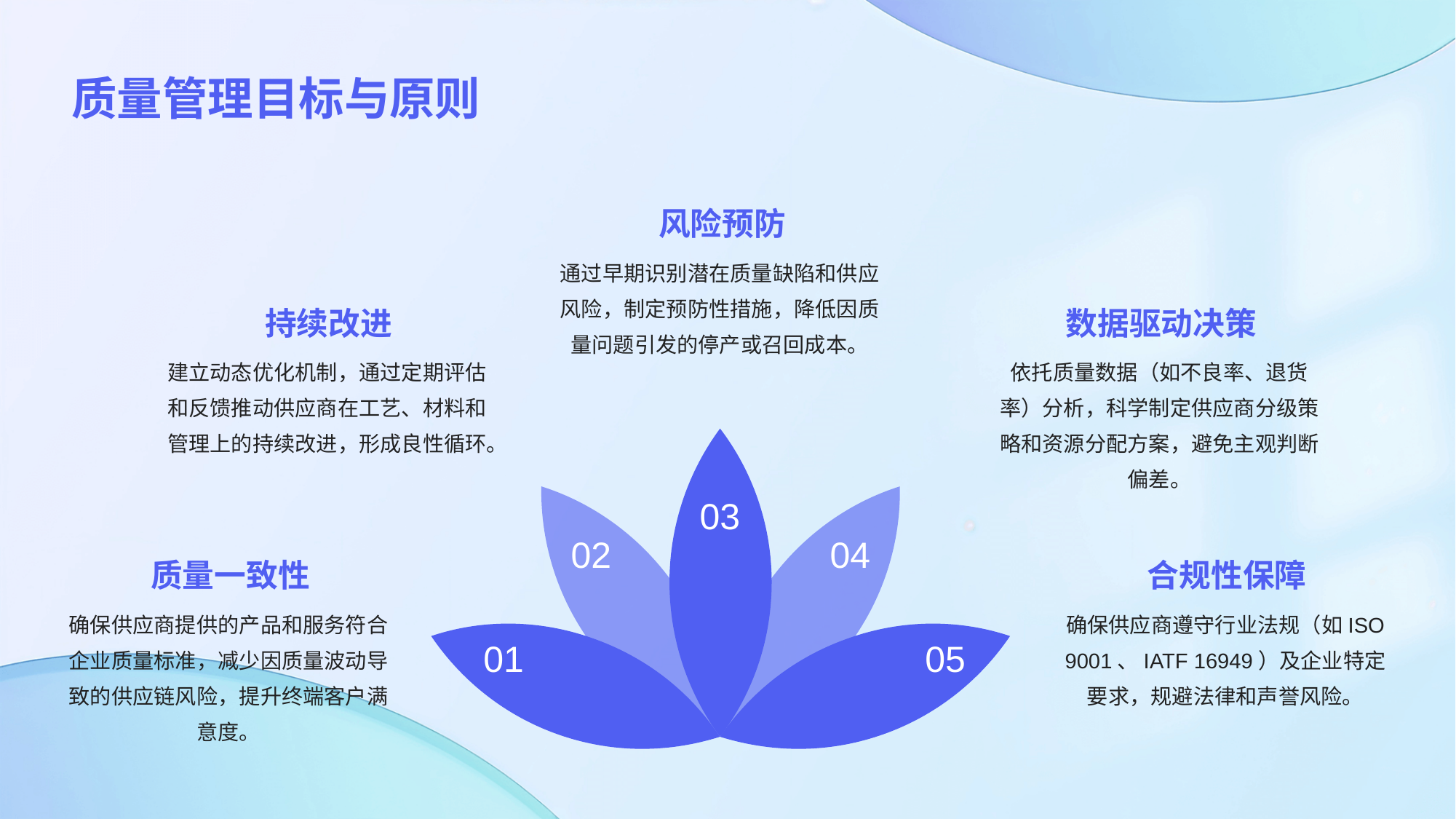

质量管理目标与原则
风险预防
通过早期识别潜在质量缺陷和供应风险，制定预防性措施，降低因质量问题引发的停产或召回成本。
持续改进
数据驱动决策
建立动态优化机制，通过定期评估和反馈推动供应商在工艺、材料和管理上的持续改进，形成良性循环。
依托质量数据（如不良率、退货率）分析，科学制定供应商分级策略和资源分配方案，避免主观判断偏差。

03

02
04
质量一致性
合规性保障
确保供应商提供的产品和服务符合企业质量标准，减少因质量波动导致的供应链风险，提升终端客户满意度。
确保供应商遵守行业法规（如ISO 9001、IATF 16949）及企业特定要求，规避法律和声誉风险。

01
05